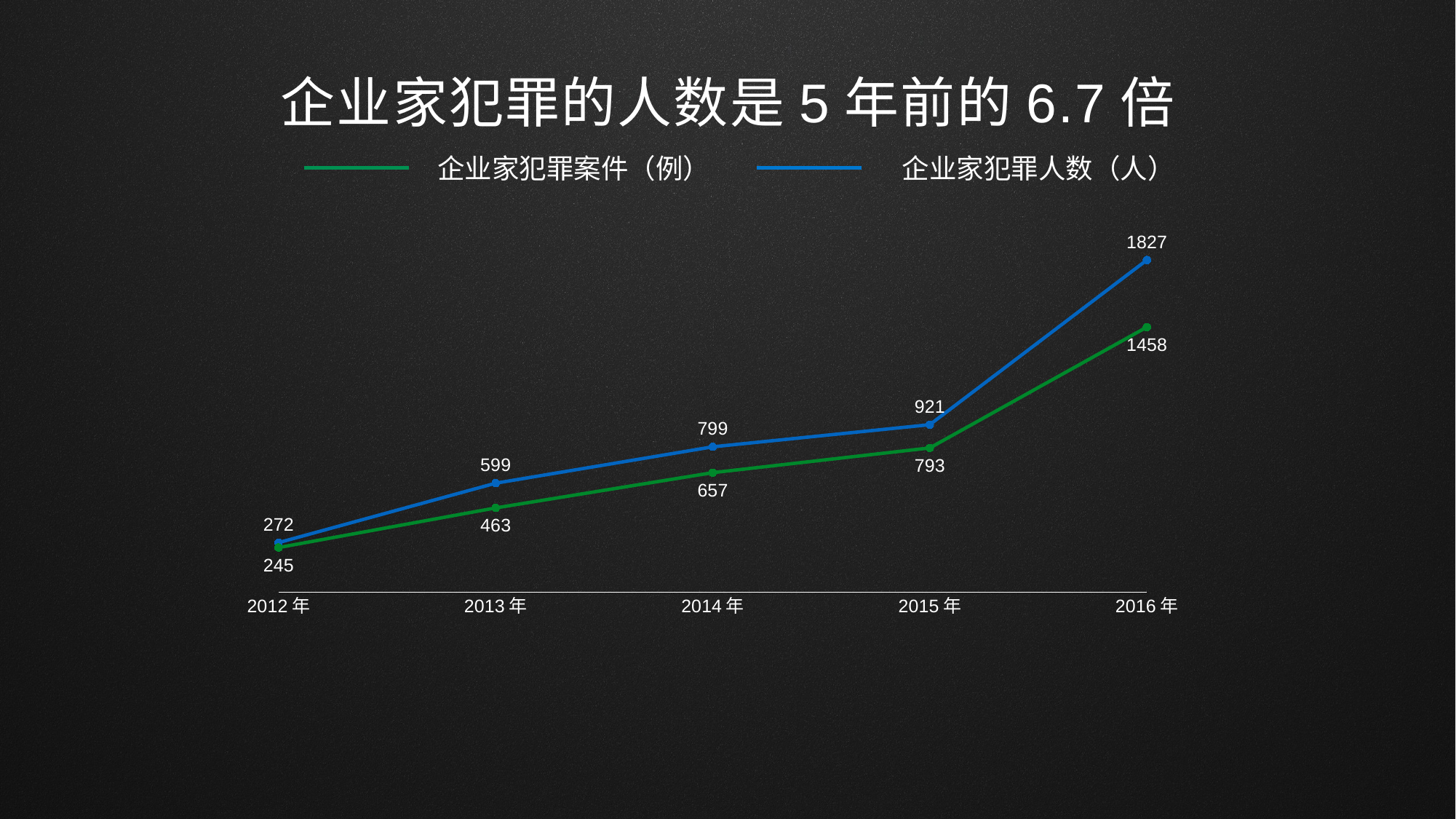

企业家犯罪的人数是5年前的6.7倍
企业家犯罪案件（例）
企业家犯罪人数（人）

### Chart

| Category | 企业家犯罪人数 | 企业家犯罪案件 |
|---|---|---|
| 2012年 | 272.0 | 245.0 |
| 2013年 | 599.0 | 463.0 |
| 2014年 | 799.0 | 657.0 |
| 2015年 | 921.0 | 793.0 |
| 2016年 | 1827.0 | 1458.0 |